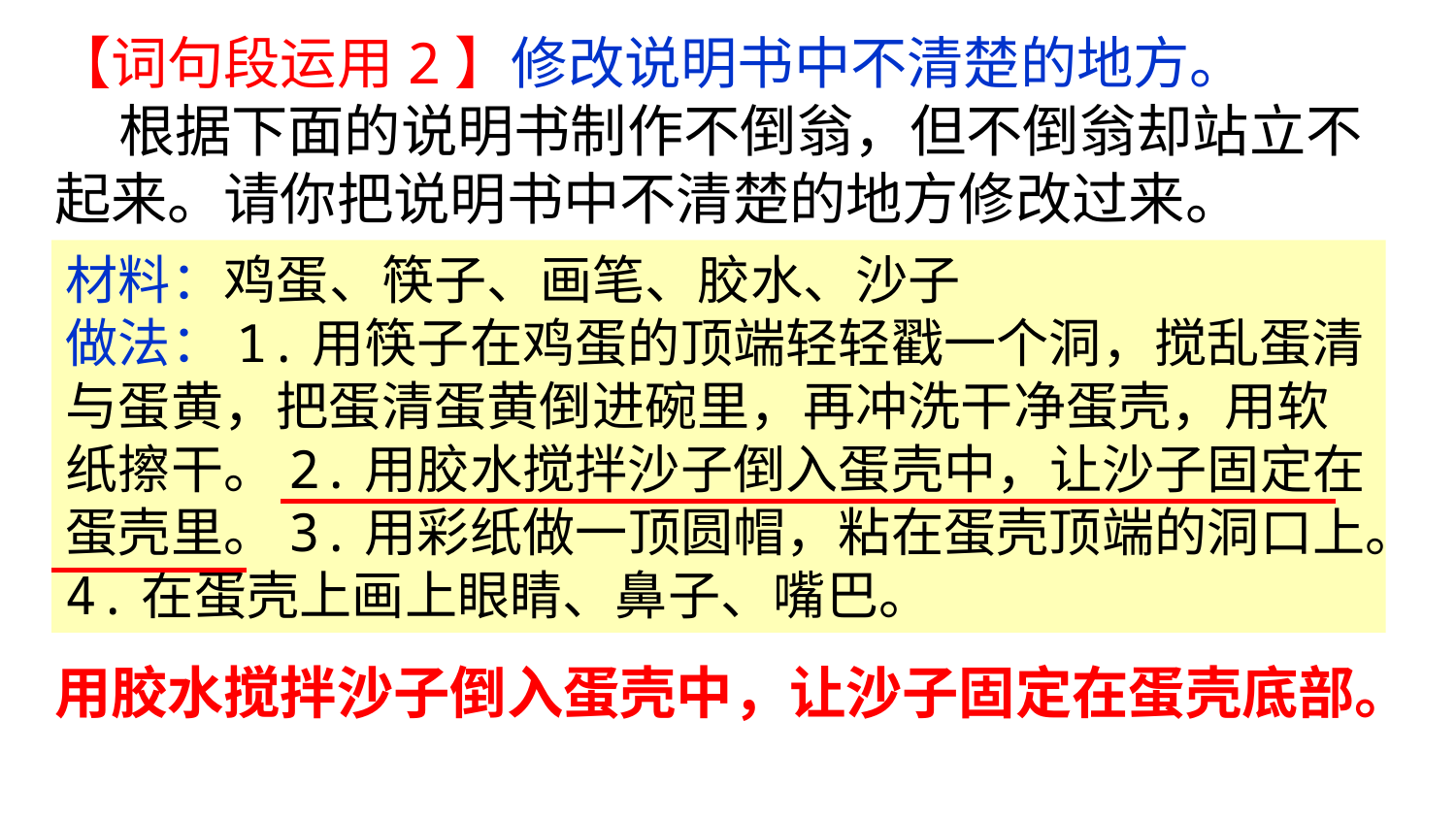

【词句段运用2】修改说明书中不清楚的地方。
    根据下面的说明书制作不倒翁，但不倒翁却站立不起来。请你把说明书中不清楚的地方修改过来。
材料：鸡蛋、筷子、画笔、胶水、沙子
做法：1.用筷子在鸡蛋的顶端轻轻戳一个洞，搅乱蛋清与蛋黄，把蛋清蛋黄倒进碗里，再冲洗干净蛋壳，用软纸擦干。2.用胶水搅拌沙子倒入蛋壳中，让沙子固定在蛋壳里。3.用彩纸做一顶圆帽，粘在蛋壳顶端的洞口上。4.在蛋壳上画上眼睛、鼻子、嘴巴。
用胶水搅拌沙子倒入蛋壳中，让沙子固定在蛋壳底部。